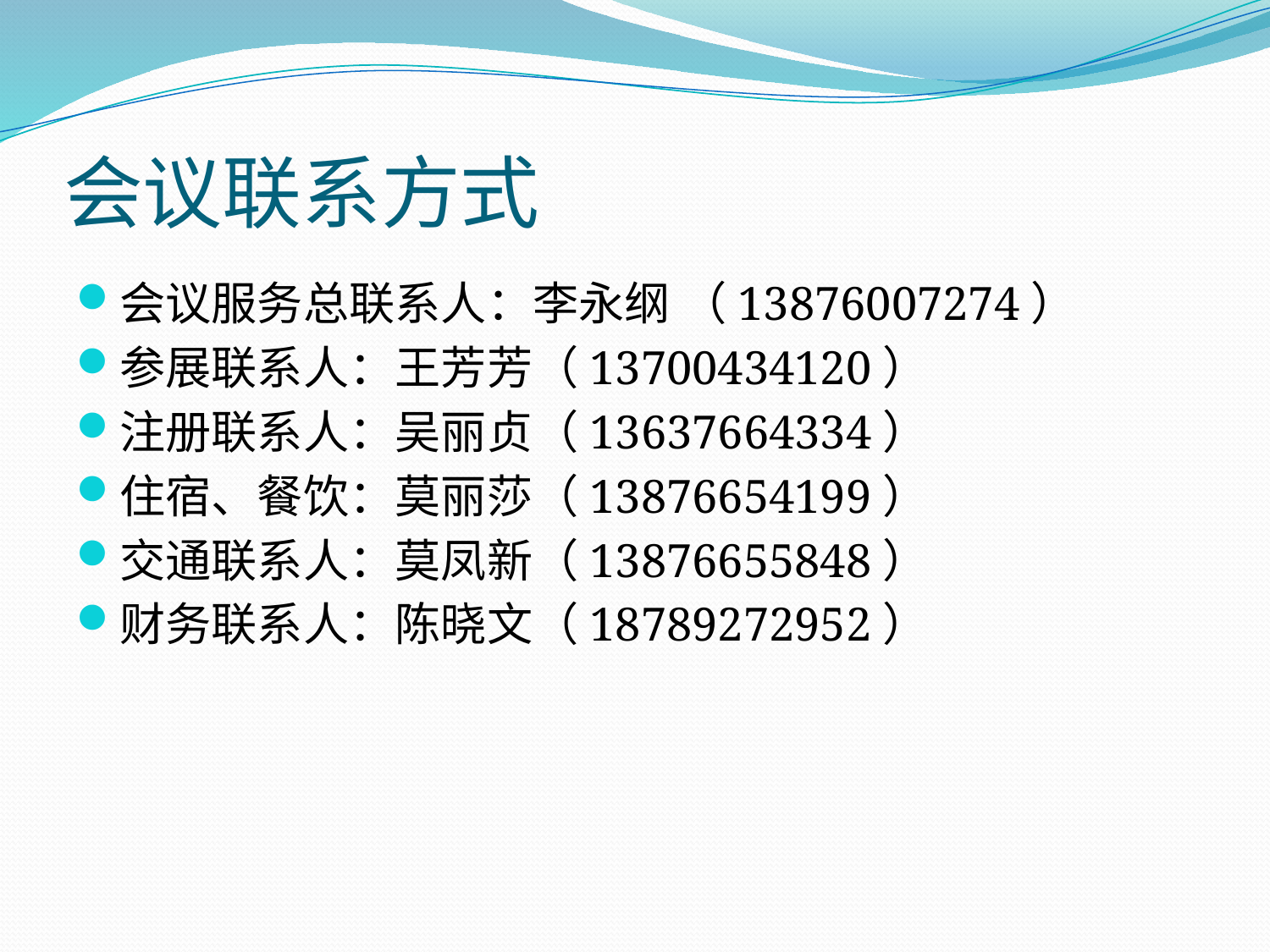

# 会议联系方式
会议服务总联系人：李永纲 （13876007274）
参展联系人：王芳芳（13700434120）
注册联系人：吴丽贞（13637664334）
住宿、餐饮：莫丽莎（13876654199）
交通联系人：莫凤新（13876655848）
财务联系人：陈晓文（18789272952）